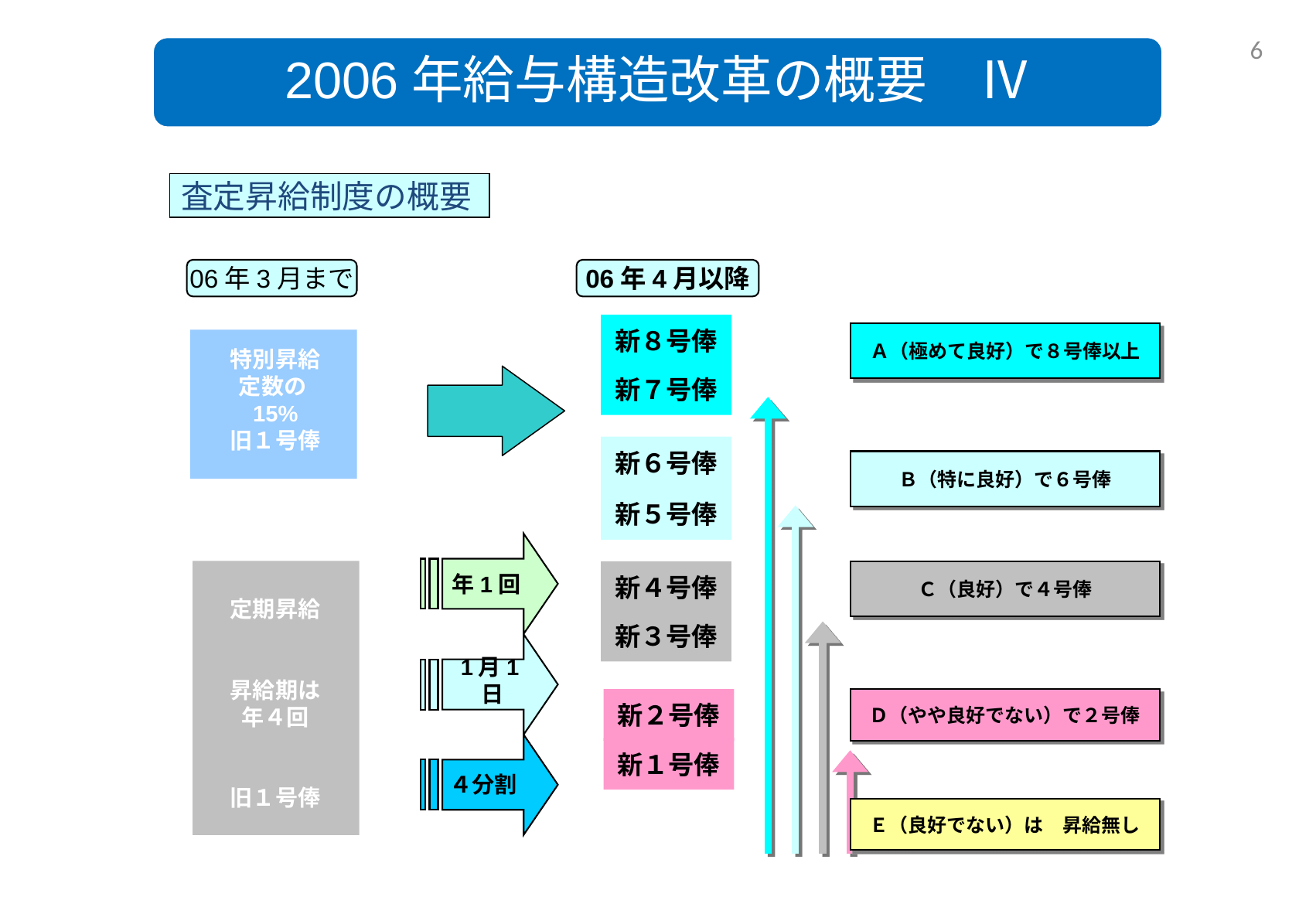

6

2006年給与構造改革の概要　Ⅳ
査定昇給制度の概要
06年3月まで
06年4月以降
新８号俸
Ａ（極めて良好）で８号俸以上

特別昇給
定数の15%
旧１号俸
新７号俸

新６号俸
Ｂ（特に良好）で６号俸
新５号俸

年1回

新４号俸
Ｃ（良好）で４号俸
定期昇給

昇給期は
年４回

旧１号俸
新３号俸

1月1日
新２号俸
Ｄ（やや良好でない）で２号俸

新１号俸
４分割

Ｅ（良好でない）は　昇給無し